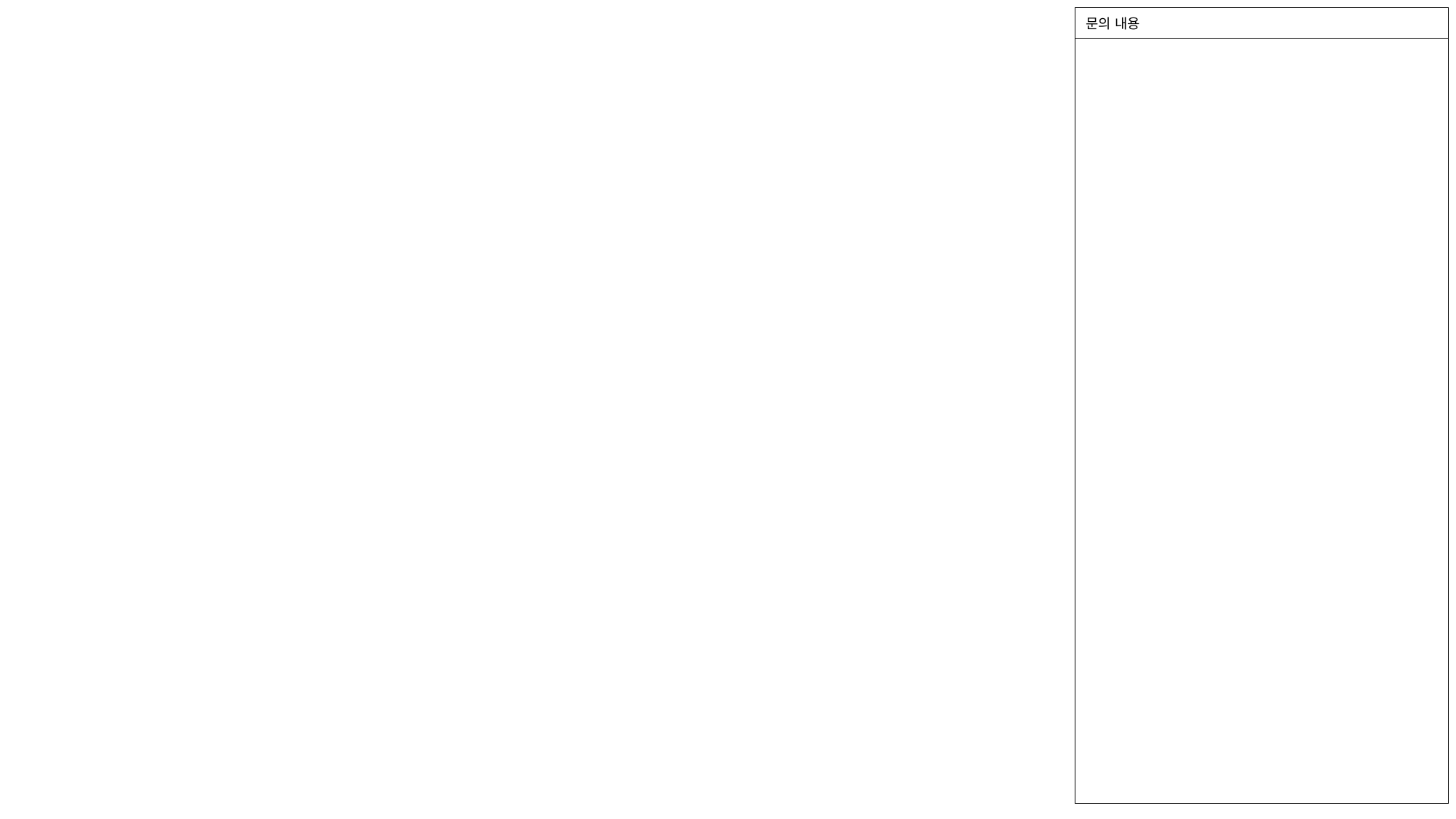

| 문의 내용 |
| --- |
|  |